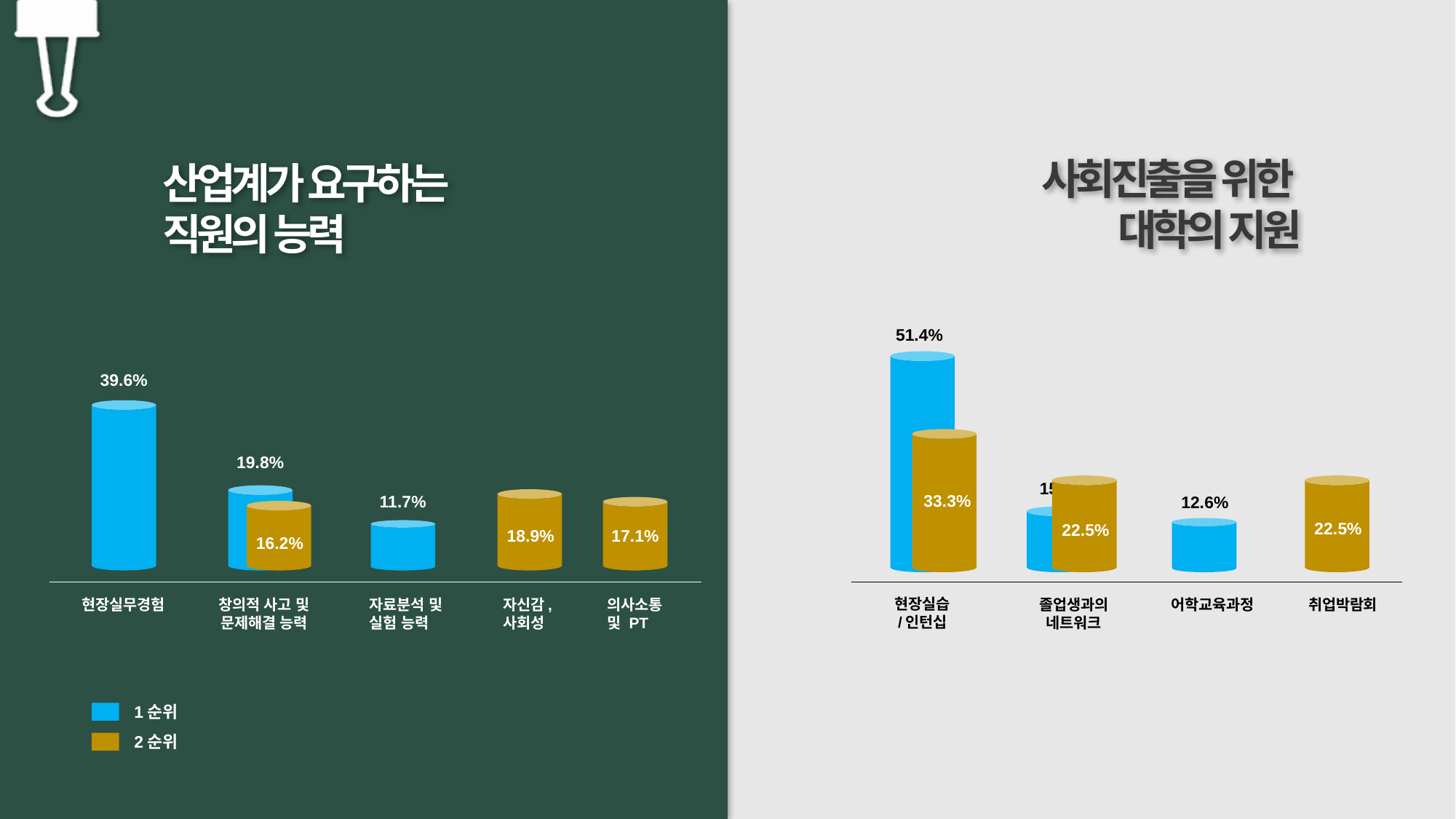

사회진출을 위한
대학의 지원
산업계가 요구하는
직원의 능력
51.4%

15.3%
12.6%

39.6%
19.8%
11.7%

33.3%
22.5%
22.5%

17.1%
18.9%
16.2%
현장실습
/인턴십
현장실무경험
창의적 사고 및
문제해결 능력
자료분석 및
실험 능력
자신감,
사회성
의사소통
및 PT
졸업생과의
네트워크
어학교육과정
취업박람회
1순위

2순위